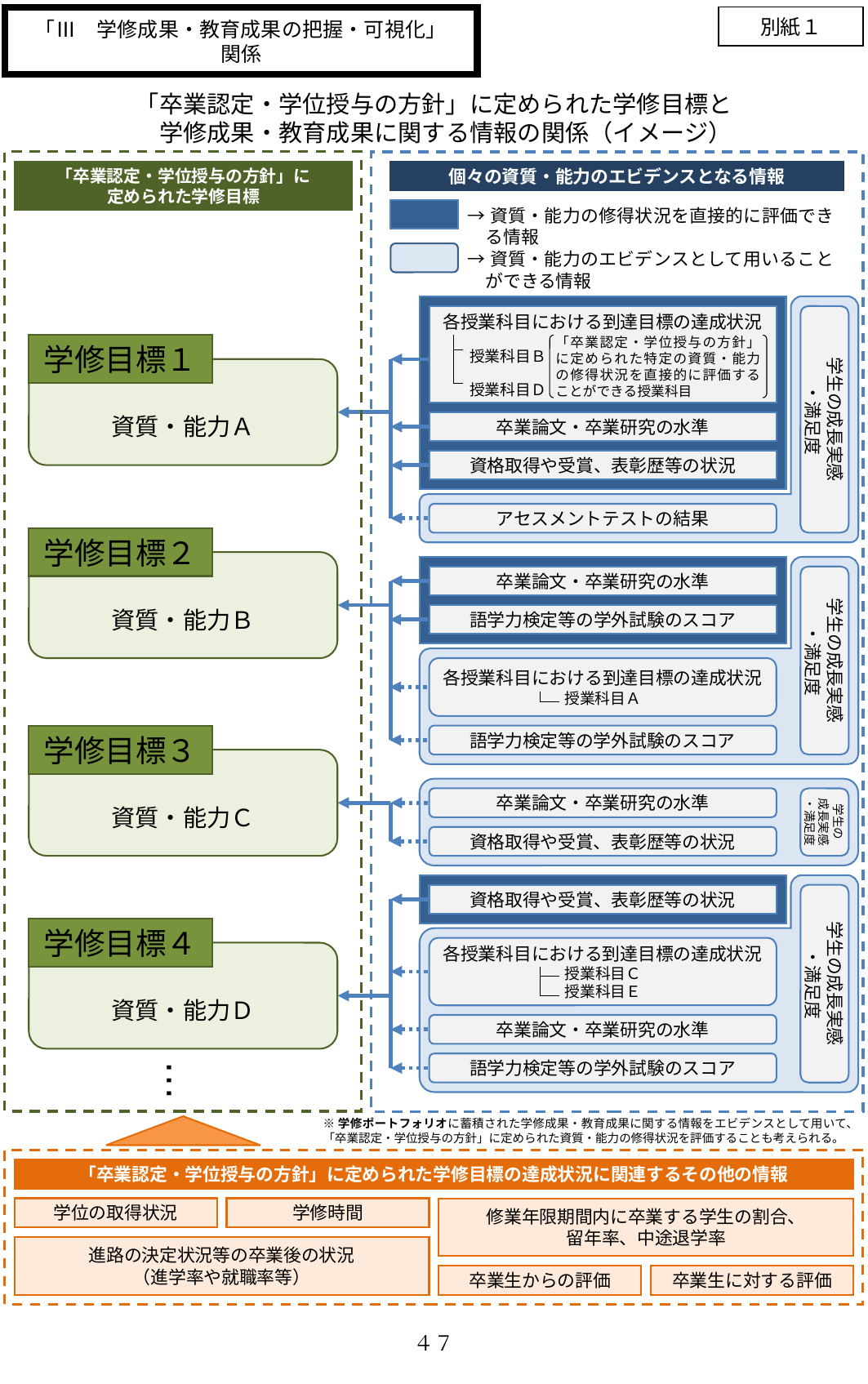

「Ⅲ　学修成果・教育成果の把握・可視化」
関係
別紙１
「卒業認定・学位授与の方針」に定められた学修目標と
　学修成果・教育成果に関する情報の関係（イメージ）

個々の資質・能力のエビデンスとなる情報
「卒業認定・学位授与の方針」に
定められた学修目標

→資質・能力の修得状況を直接的に評価できる情報

→資質・能力のエビデンスとして用いることができる情報

各授業科目における到達目標の達成状況
　　授業科目Ｂ
　　授業科目Ｄ
学生の成長実感
・満足度
学修目標１
「卒業認定・学位授与の方針」に定められた特定の資質・能力の修得状況を直接的に評価することができる授業科目

資質・能力Ａ
卒業論文・卒業研究の水準
資格取得や受賞、表彰歴等の状況
アセスメントテストの結果
学修目標２

資質・能力Ｂ

卒業論文・卒業研究の水準
学生の成長実感
・満足度
語学力検定等の学外試験のスコア
各授業科目における到達目標の達成状況
授業科目Ａ
語学力検定等の学外試験のスコア
学修目標３

資質・能力Ｃ

卒業論文・卒業研究の水準
学生の
成長実感
・満足度
資格取得や受賞、表彰歴等の状況

資格取得や受賞、表彰歴等の状況
学生の成長実感
・満足度
学修目標４
各授業科目における到達目標の達成状況
授業科目Ｃ
授業科目Ｅ

資質・能力Ｄ
卒業論文・卒業研究の水準
…
語学力検定等の学外試験のスコア
※学修ポートフォリオに蓄積された学修成果・教育成果に関する情報をエビデンスとして用いて、「卒業認定・学位授与の方針」に定められた資質・能力の修得状況を評価することも考えられる。

「卒業認定・学位授与の方針」に定められた学修目標の達成状況に関連するその他の情報
学位の取得状況
学修時間
修業年限期間内に卒業する学生の割合、
留年率、中途退学率
進路の決定状況等の卒業後の状況
（進学率や就職率等）
卒業生からの評価
卒業生に対する評価
４７